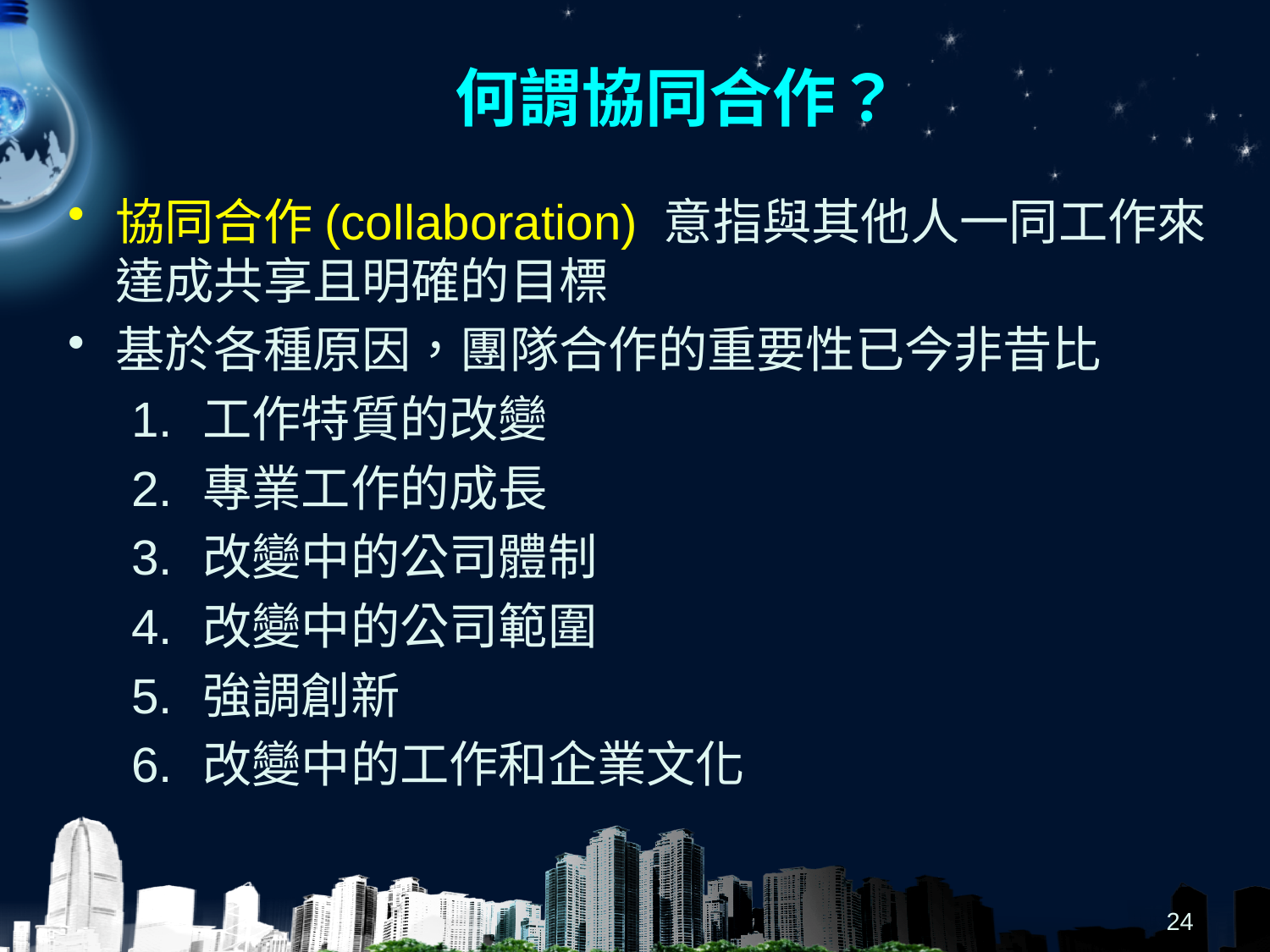

# 何謂協同合作？
協同合作(collaboration) 意指與其他人一同工作來達成共享且明確的目標
基於各種原因，團隊合作的重要性已今非昔比
工作特質的改變
專業工作的成長
改變中的公司體制
改變中的公司範圍
強調創新
改變中的工作和企業文化
24